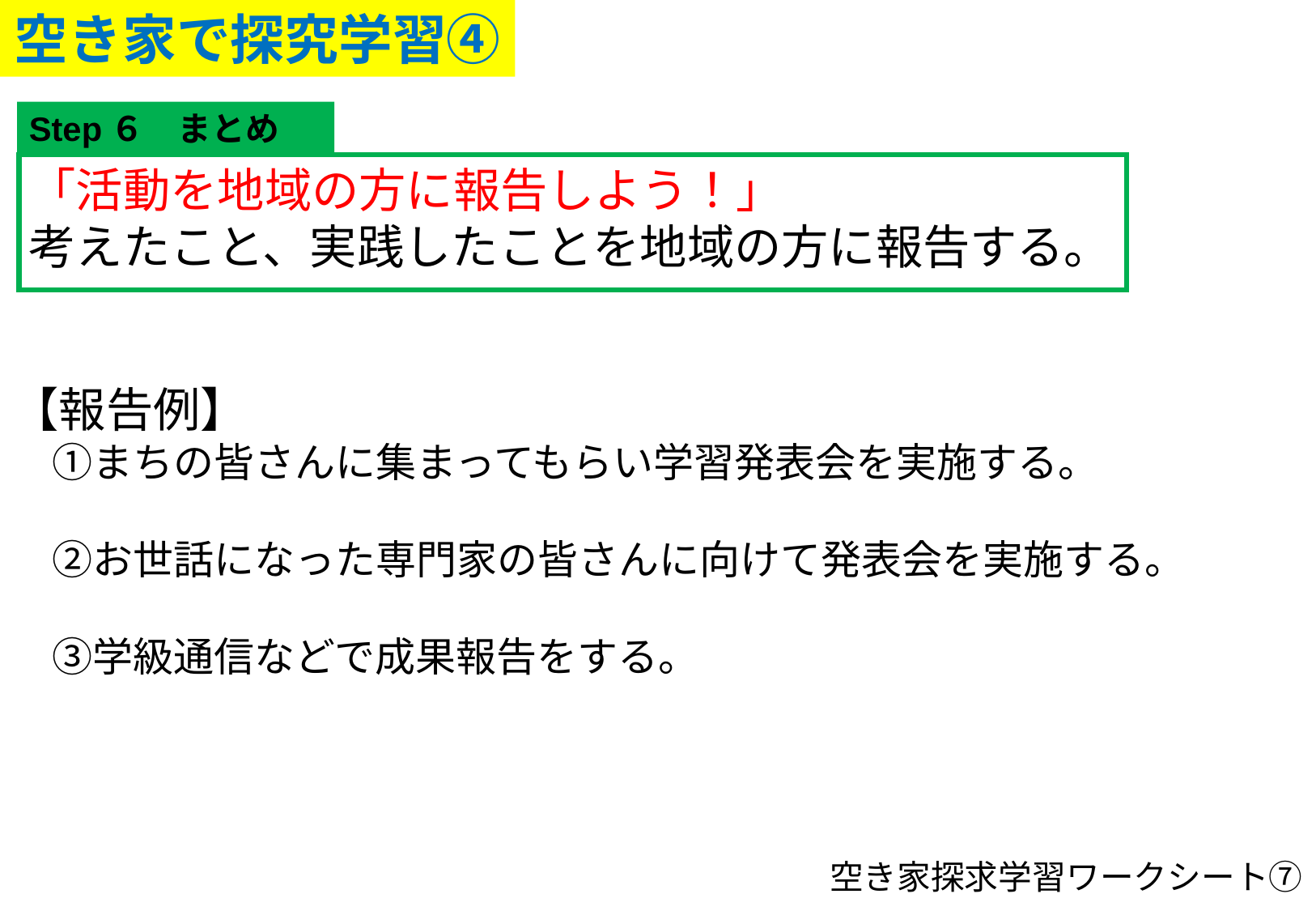

空き家で探究学習④
Step６　まとめ
「活動を地域の方に報告しよう！」
考えたこと、実践したことを地域の方に報告する。

【報告例】
　①まちの皆さんに集まってもらい学習発表会を実施する。

　②お世話になった専門家の皆さんに向けて発表会を実施する。

　③学級通信などで成果報告をする。
空き家探求学習ワークシート⑦